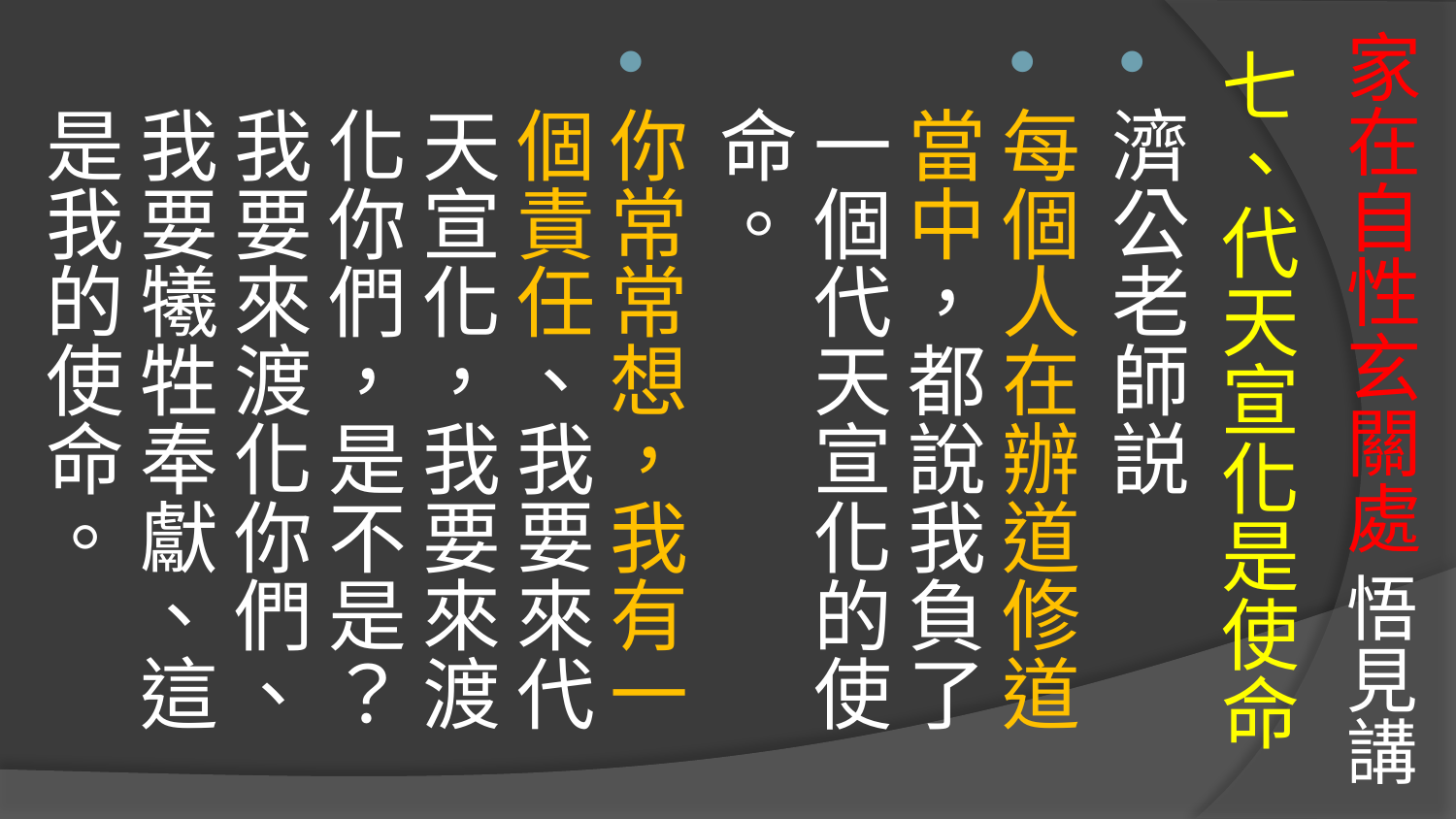

# 家在自性玄關處 悟見講
七、代天宣化是使命
濟公老師説
每個人在辦道修道當中，都說我負了一個代天宣化的使命。
你常常想，我有一個責任、我要來代天宣化，我要來渡化你們，是不是？我要來渡化你們、我要犧牲奉獻、這是我的使命。